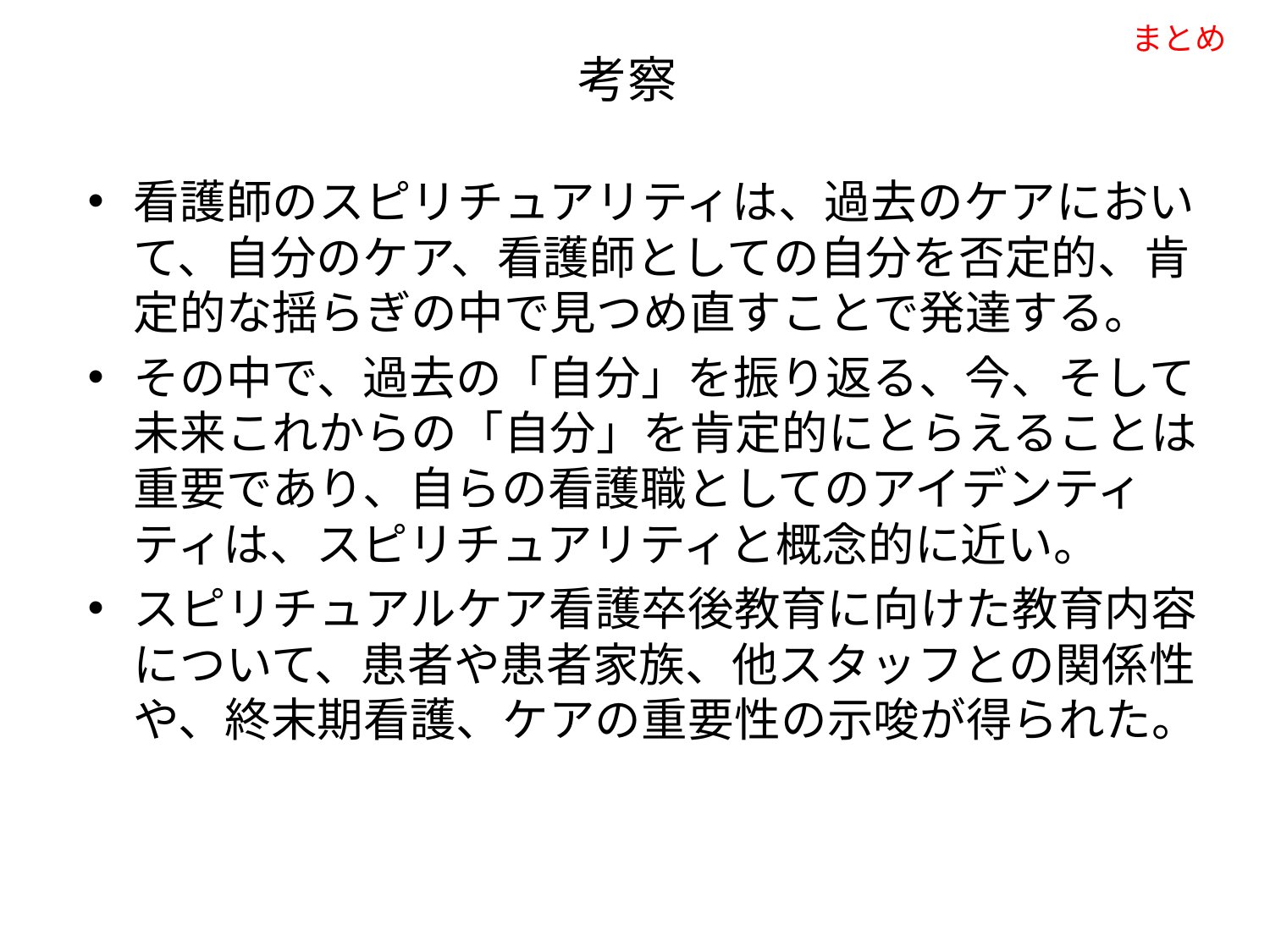

まとめ
考察
看護師のスピリチュアリティは、過去のケアにおいて、自分のケア、看護師としての自分を否定的、肯定的な揺らぎの中で見つめ直すことで発達する。
その中で、過去の「自分」を振り返る、今、そして未来これからの「自分」を肯定的にとらえることは重要であり、自らの看護職としてのアイデンティティは、スピリチュアリティと概念的に近い。
スピリチュアルケア看護卒後教育に向けた教育内容について、患者や患者家族、他スタッフとの関係性や、終末期看護、ケアの重要性の示唆が得られた。